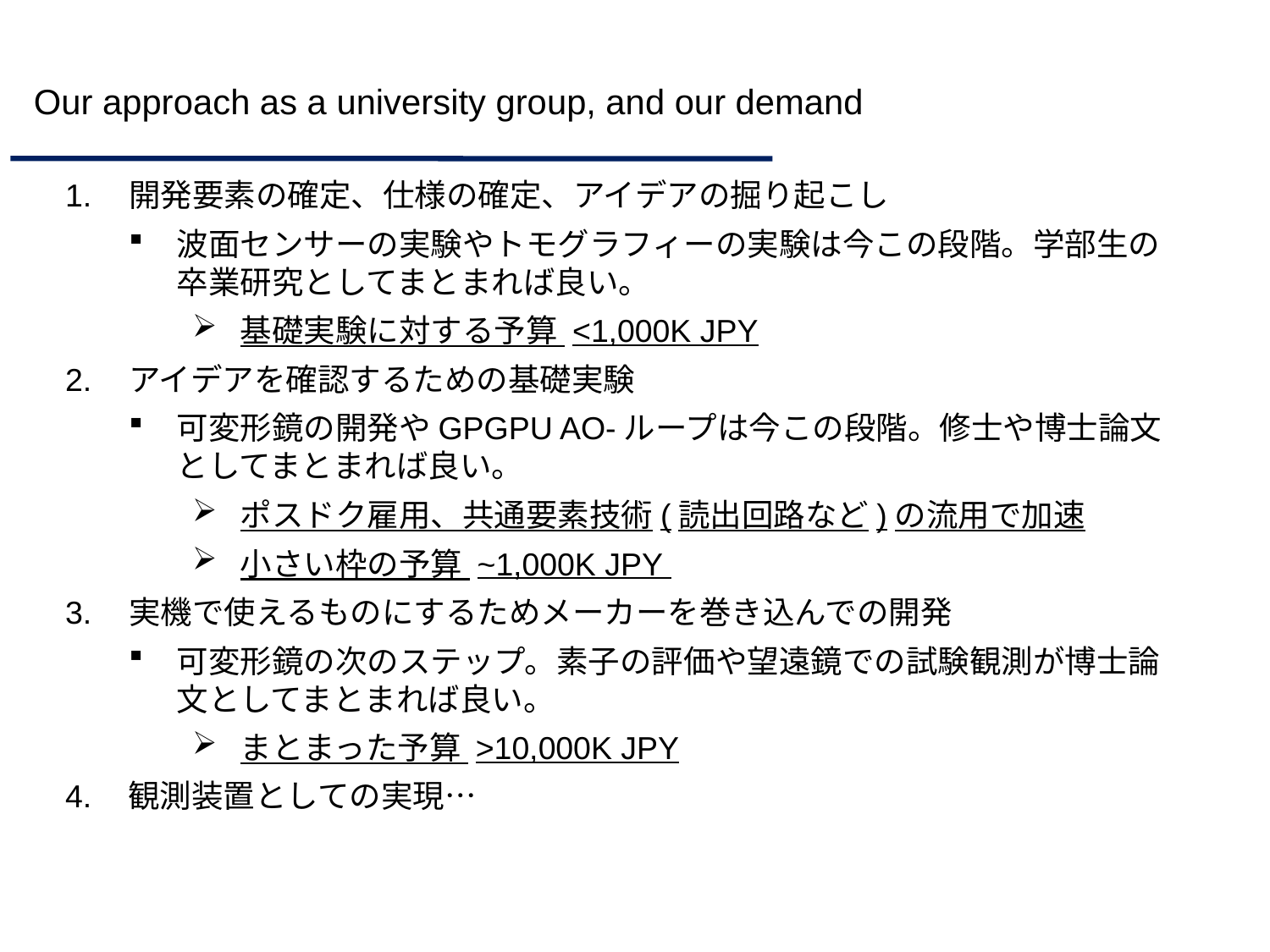

# Our approach as a university group, and our demand
開発要素の確定、仕様の確定、アイデアの掘り起こし
波面センサーの実験やトモグラフィーの実験は今この段階。学部生の卒業研究としてまとまれば良い。
基礎実験に対する予算 <1,000K JPY
アイデアを確認するための基礎実験
可変形鏡の開発やGPGPU AO-ループは今この段階。修士や博士論文としてまとまれば良い。
ポスドク雇用、共通要素技術(読出回路など)の流用で加速
小さい枠の予算 ~1,000K JPY
実機で使えるものにするためメーカーを巻き込んでの開発
可変形鏡の次のステップ。素子の評価や望遠鏡での試験観測が博士論文としてまとまれば良い。
まとまった予算 >10,000K JPY
 観測装置としての実現…